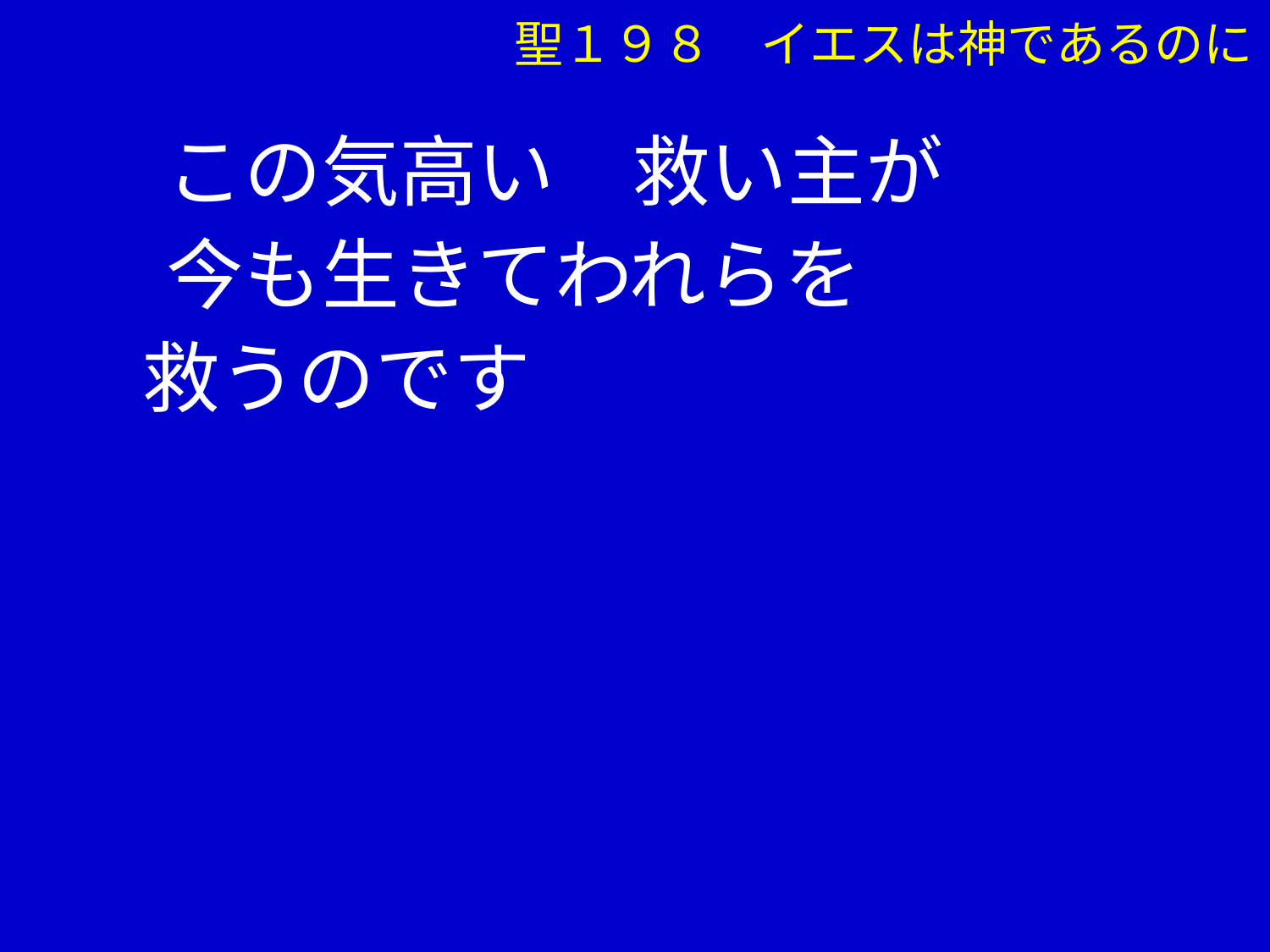

聖１９８　イエスは神であるのに
　 この気高い　救い主が
　 今も生きてわれらを
   救うのです